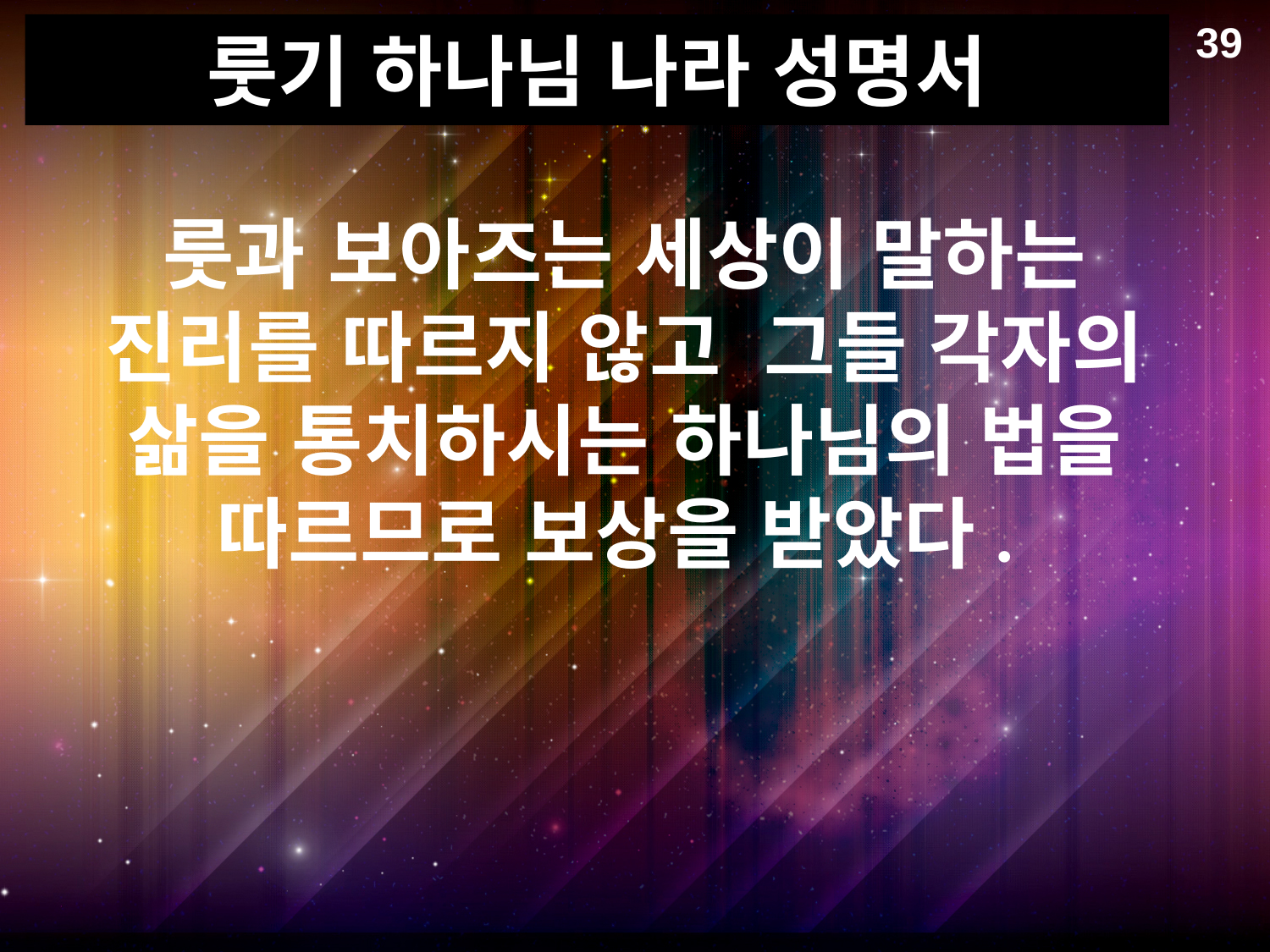

39
# 룻기 하나님 나라 성명서
룻과 보아즈는 세상이 말하는 진리를 따르지 않고  그들 각자의 삶을 통치하시는 하나님의 법을 따르므로 보상을 받았다.